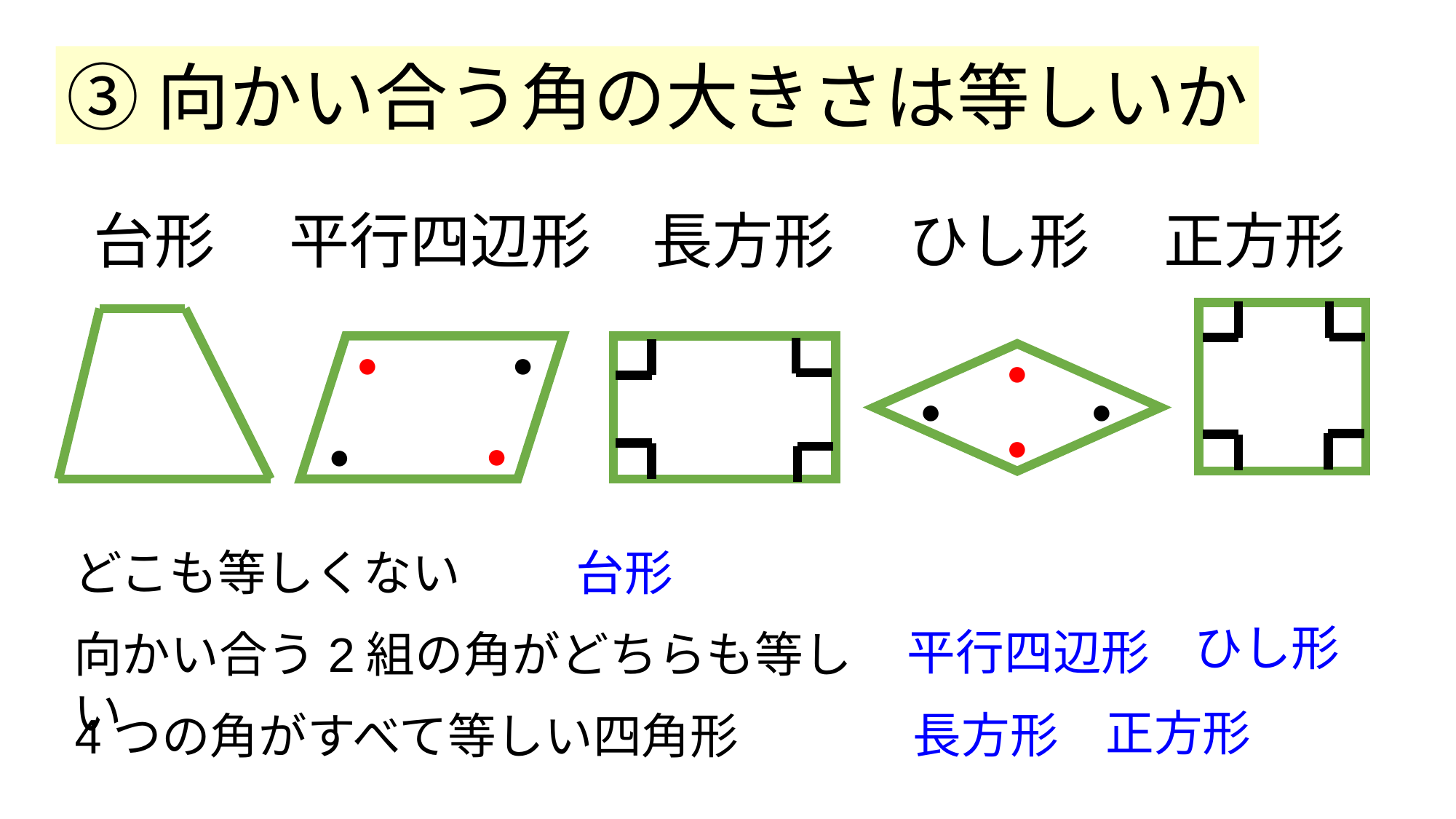

③向かい合う角の大きさは等しいか
台形　 平行四辺形　長方形　 ひし形 　正方形

●
●
●
●
●
●
●
●
どこも等しくない
台形
ひし形
平行四辺形
向かい合う2組の角がどちらも等しい
正方形
長方形
4つの角がすべて等しい四角形